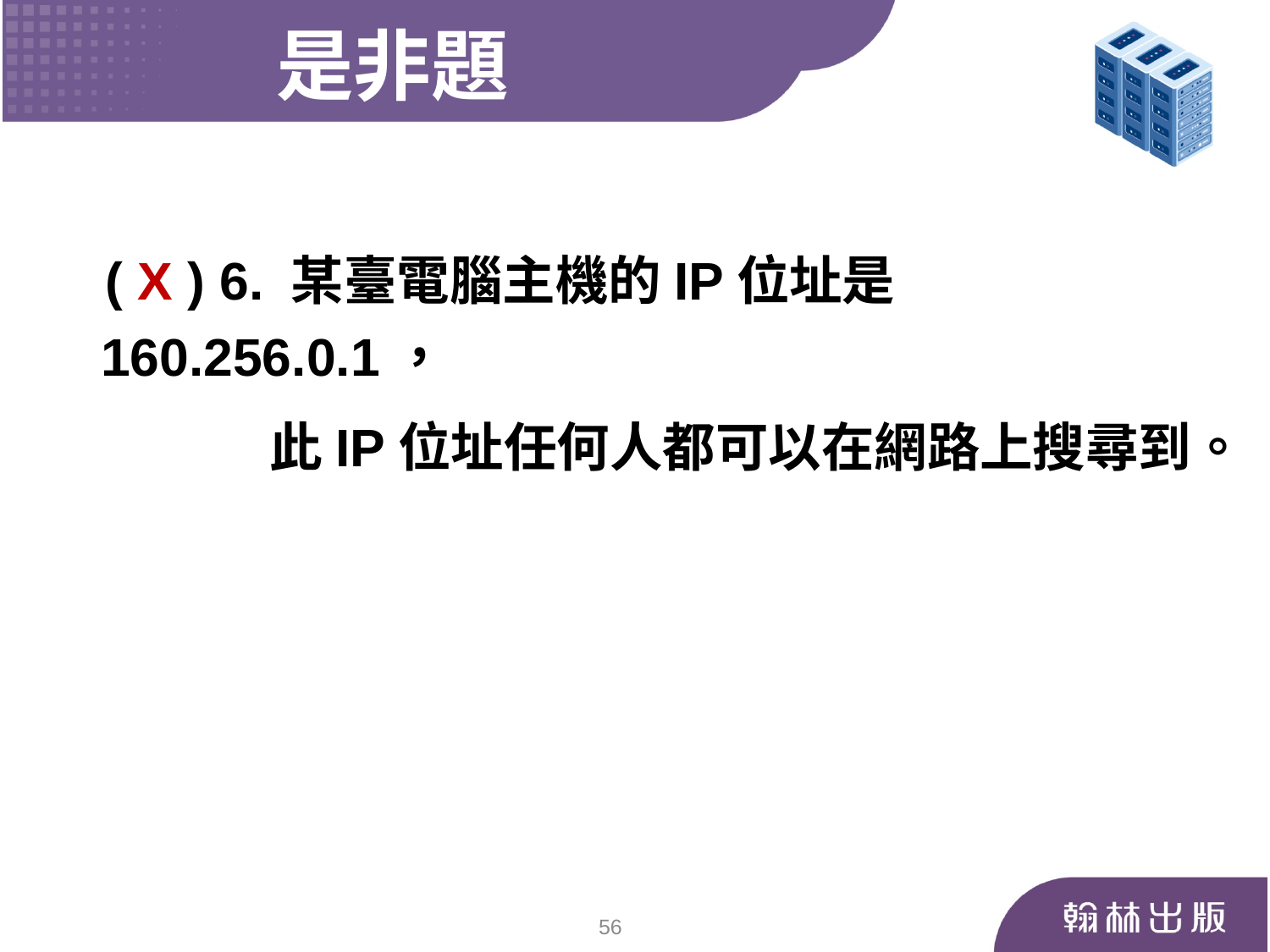

是非題
  ( X ) 6. 某臺電腦主機的IP位址是160.256.0.1，
               此IP位址任何人都可以在網路上搜尋到。
56